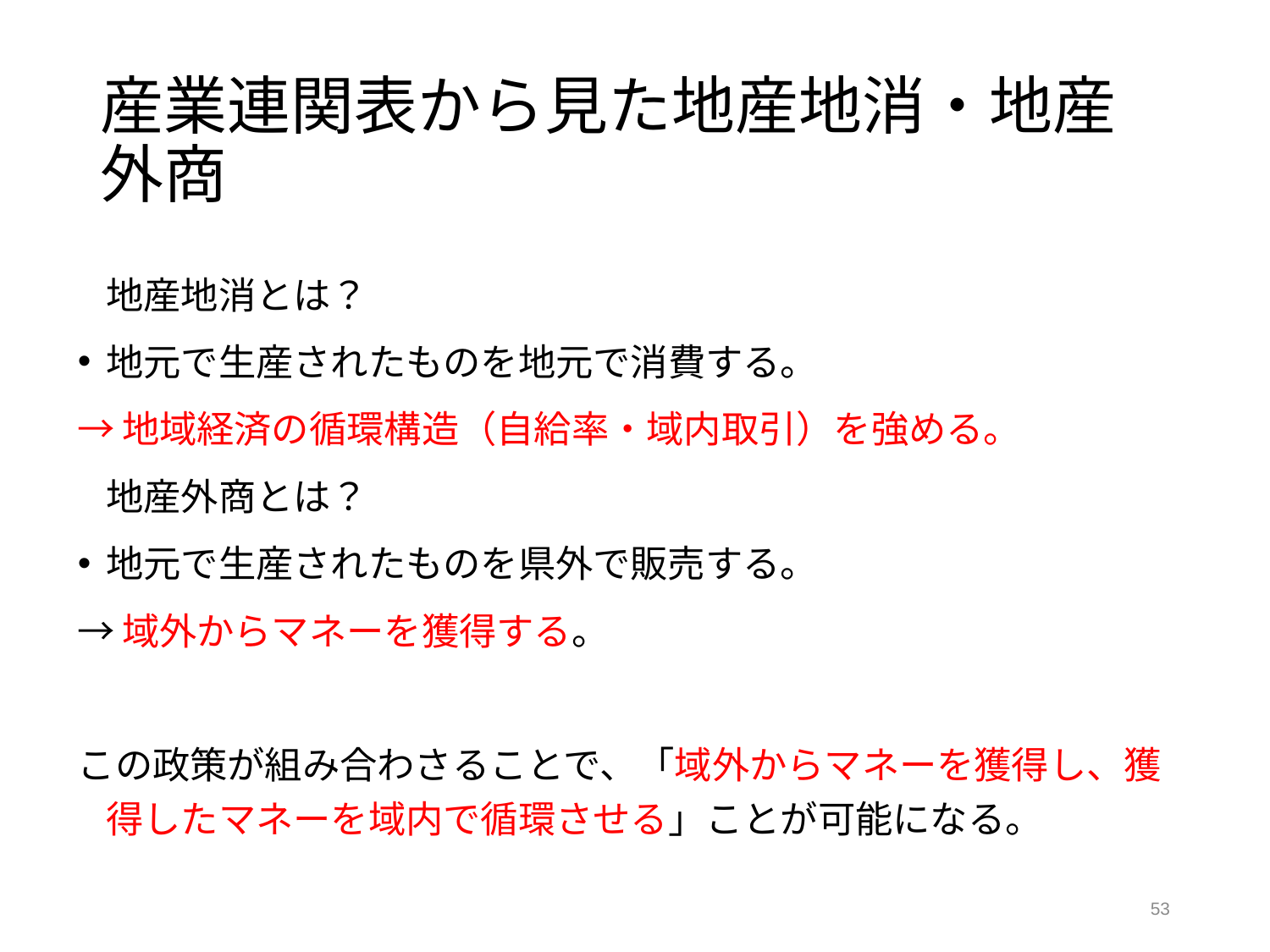

# 産業連関表から見た地産地消・地産外商
	地産地消とは？
地元で生産されたものを地元で消費する。
→地域経済の循環構造（自給率・域内取引）を強める。
	地産外商とは？
地元で生産されたものを県外で販売する。
→域外からマネーを獲得する。

この政策が組み合わさることで、「域外からマネーを獲得し、獲得したマネーを域内で循環させる」ことが可能になる。
53